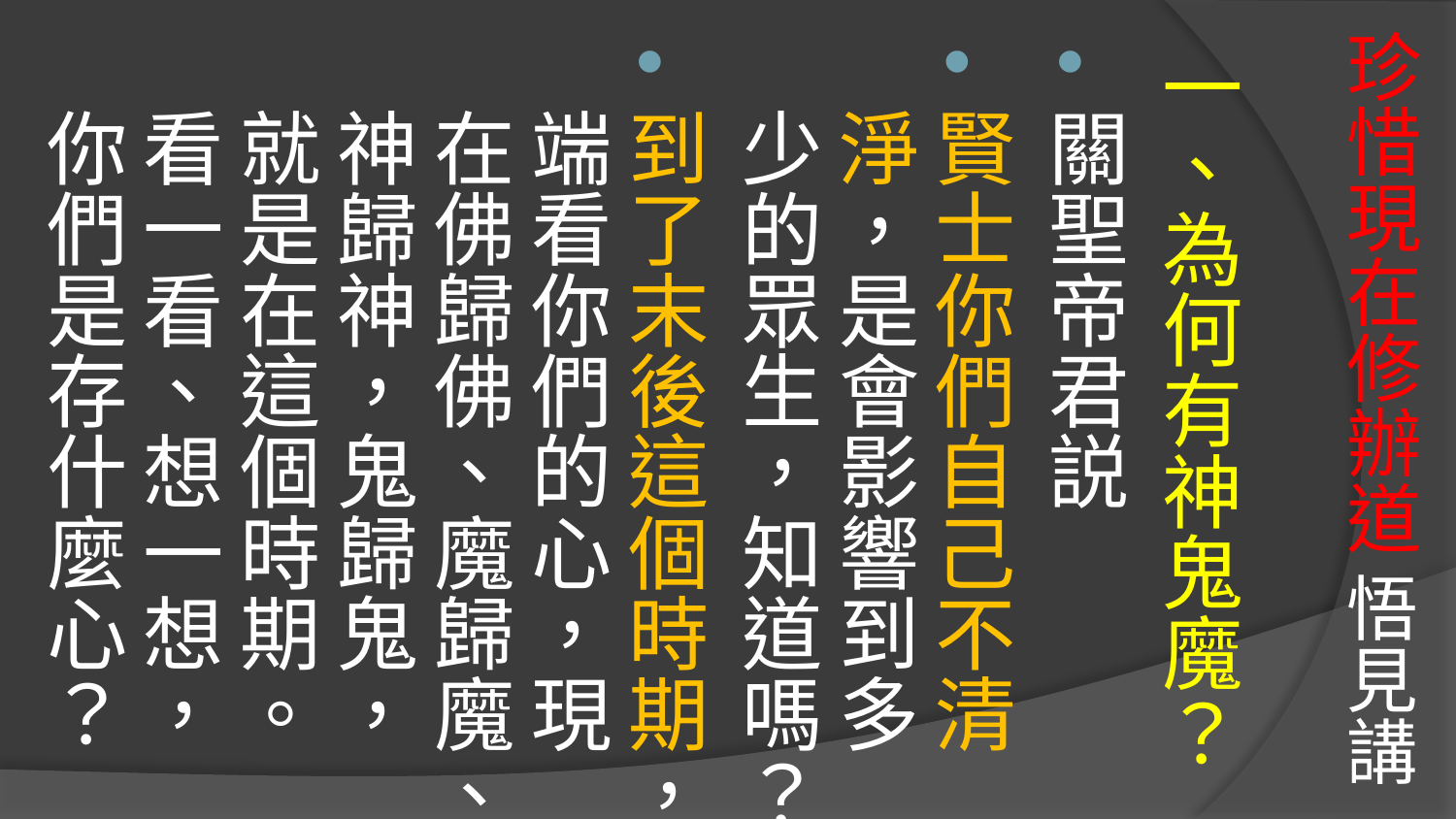

# 珍惜現在修辦道 悟見講
一、為何有神鬼魔？
關聖帝君説
賢士你們自己不清淨，是會影響到多少的眾生，知道嗎？
到了末後這個時期，端看你們的心，現在佛歸佛、魔歸魔、神歸神，鬼歸鬼，就是在這個時期。看一看、想一想，你們是存什麼心？